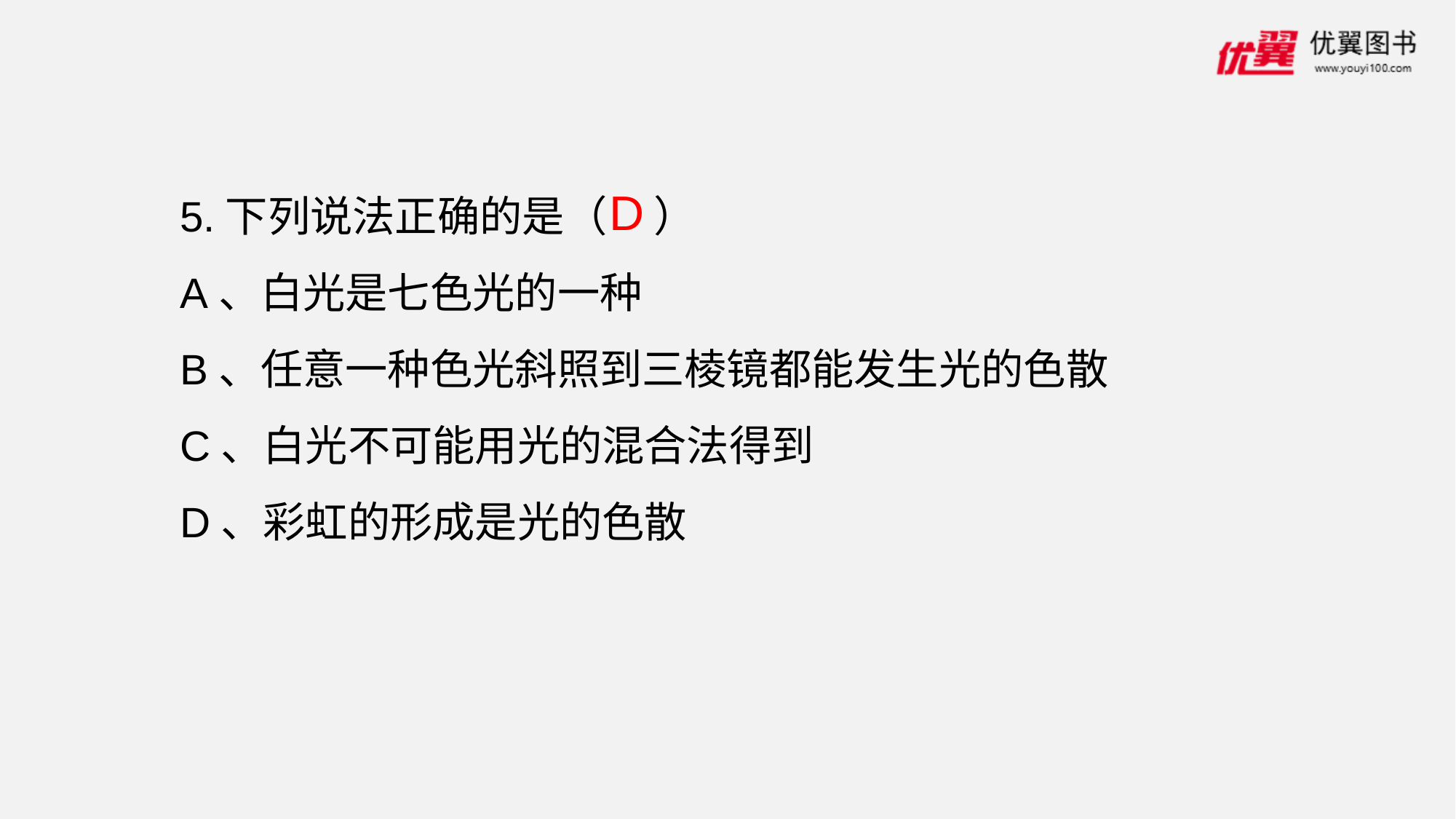

5.下列说法正确的是（     ）
A、白光是七色光的一种
B、任意一种色光斜照到三棱镜都能发生光的色散
C、白光不可能用光的混合法得到
D、彩虹的形成是光的色散
D